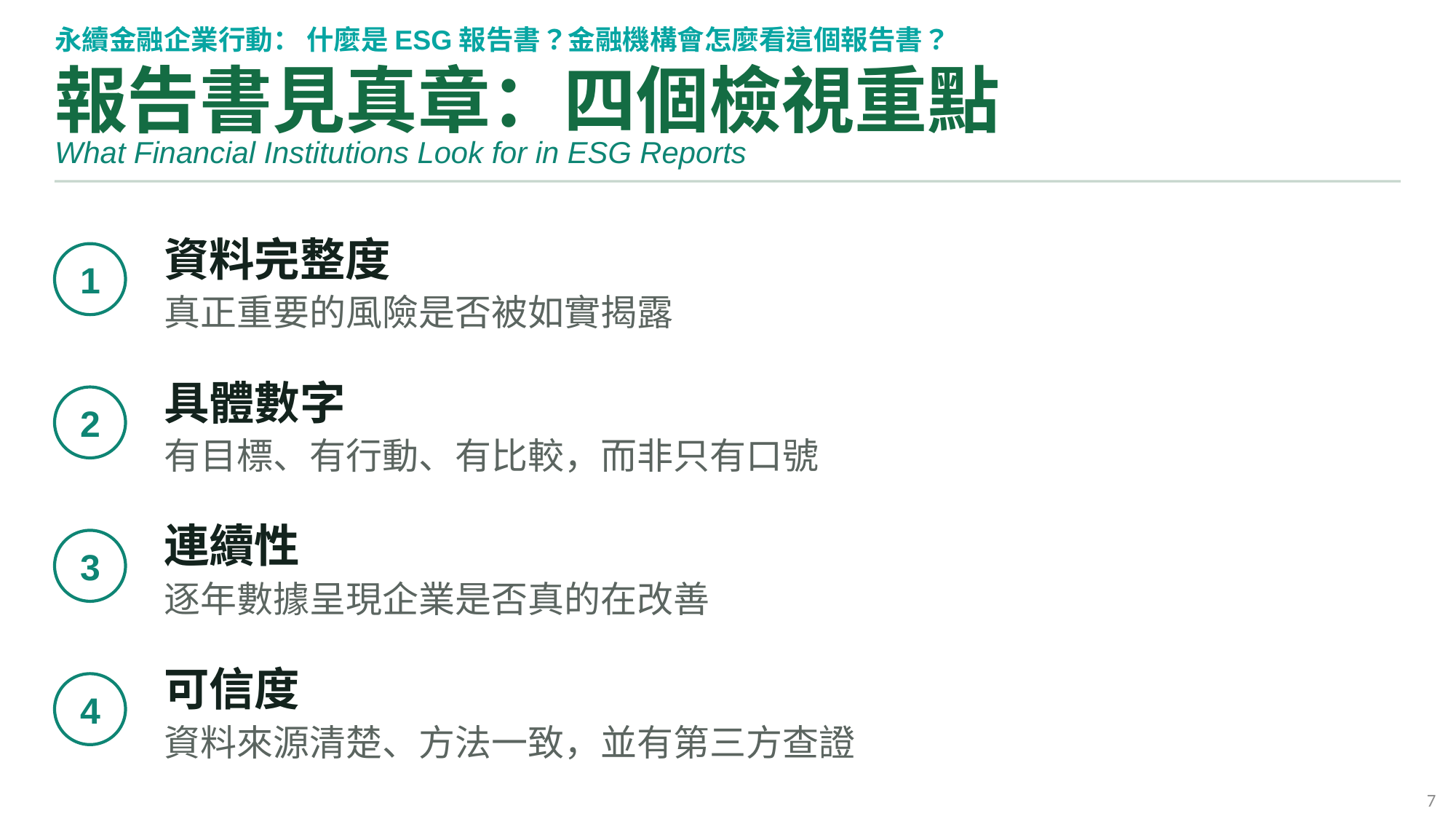

永續金融企業行動： 什麼是ESG報告書？金融機構會怎麼看這個報告書？
報告書見真章：四個檢視重點
What Financial Institutions Look for in ESG Reports

資料完整度
真正重要的風險是否被如實揭露

1
具體數字
有目標、有行動、有比較，而非只有口號

2
連續性
逐年數據呈現企業是否真的在改善

3
可信度
資料來源清楚、方法一致，並有第三方查證

4
7